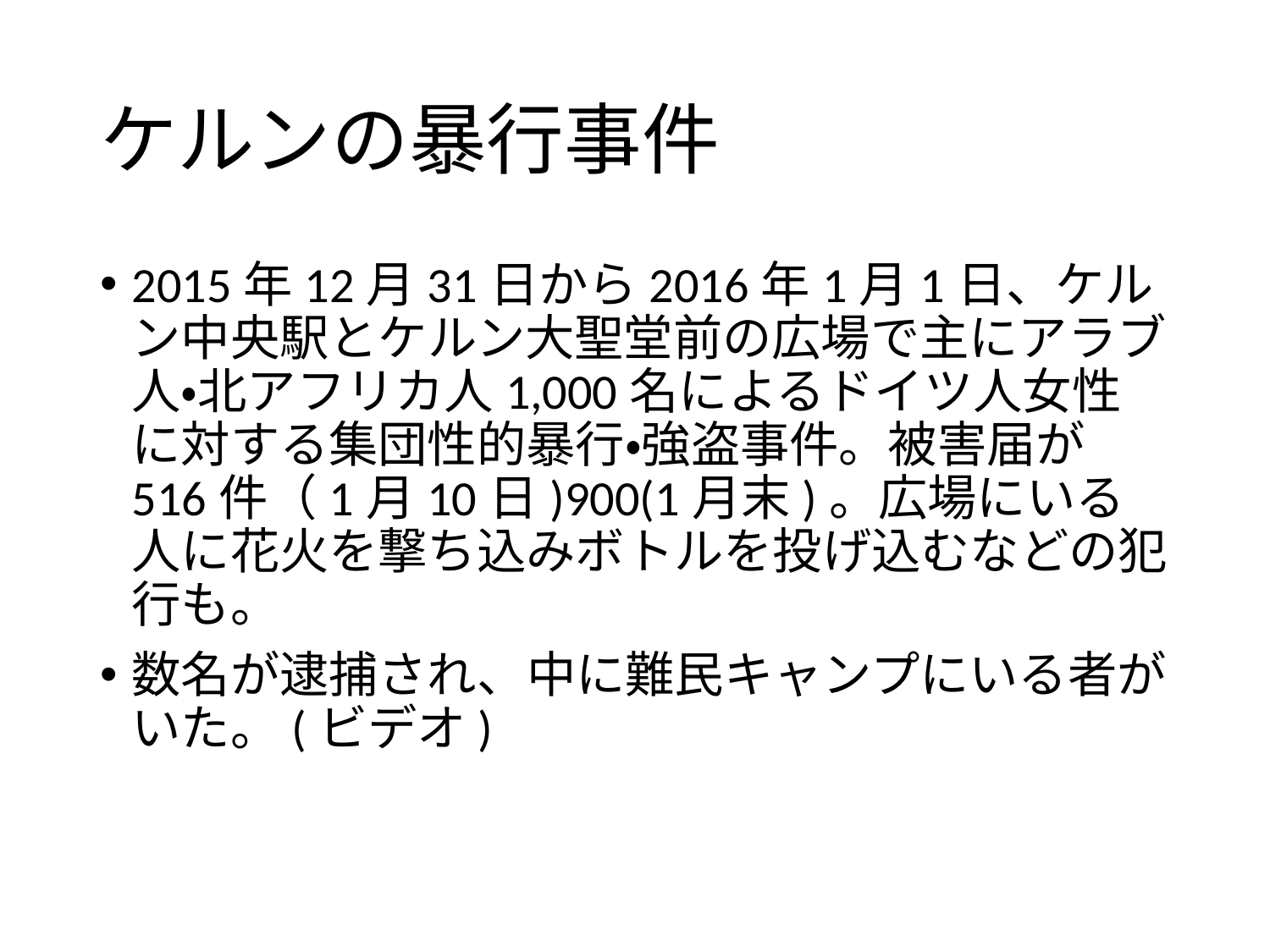

# ケルンの暴行事件
2015年12月31日から2016年1月1日、ケルン中央駅とケルン大聖堂前の広場で主にアラブ人・北アフリカ人1,000名によるドイツ人女性に対する集団性的暴行・強盗事件。被害届が516件（1月10日)900(1月末)。広場にいる人に花火を撃ち込みボトルを投げ込むなどの犯行も。
数名が逮捕され、中に難民キャンプにいる者がいた。(ビデオ)